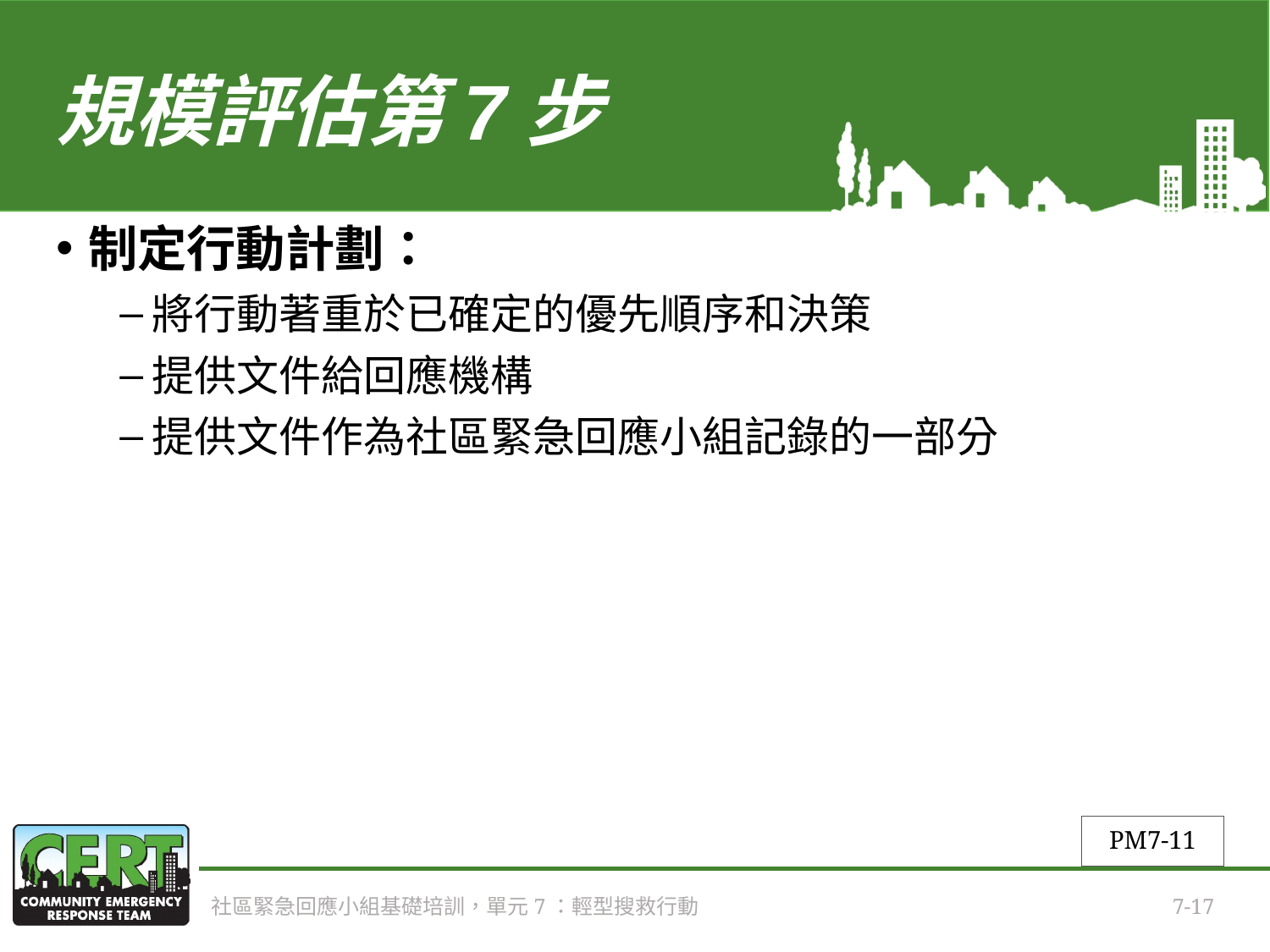

# 規模評估第7步
制定行動計劃：
將行動著重於已確定的優先順序和決策
提供文件給回應機構
提供文件作為社區緊急回應小組記錄的一部分
PM7-11
社區緊急回應小組基礎培訓，單元7：輕型搜救行動
7-17